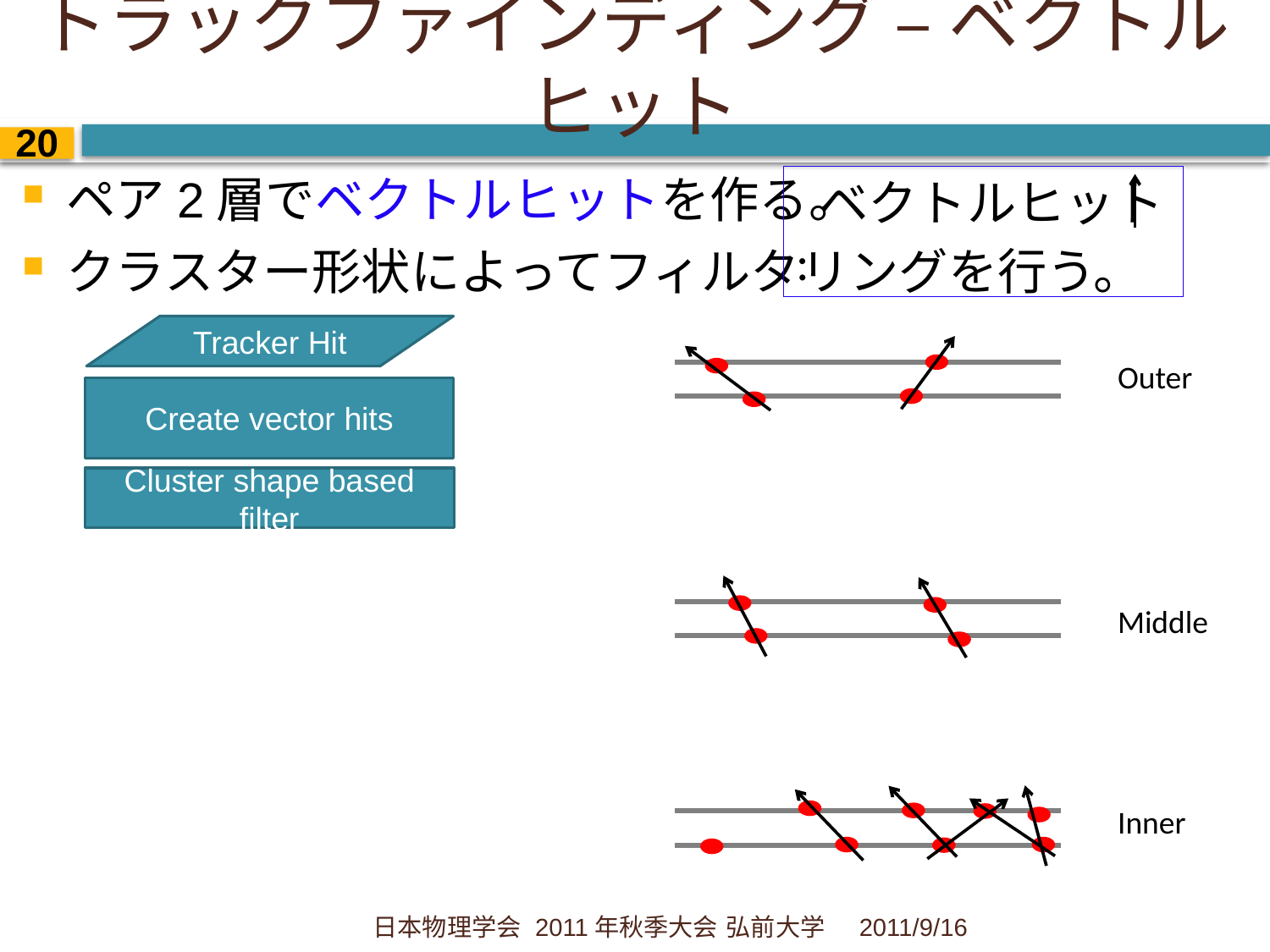

# トラックファインディング – ベクトルヒット
20
ペア2層でベクトルヒットを作る。
クラスター形状によってフィルタリングを行う。
 ベクトルヒット :
Tracker Hit

Outer
Create vector hits
Cluster shape based filter
Middle
Inner

日本物理学会 2011年秋季大会 弘前大学
2011/9/16